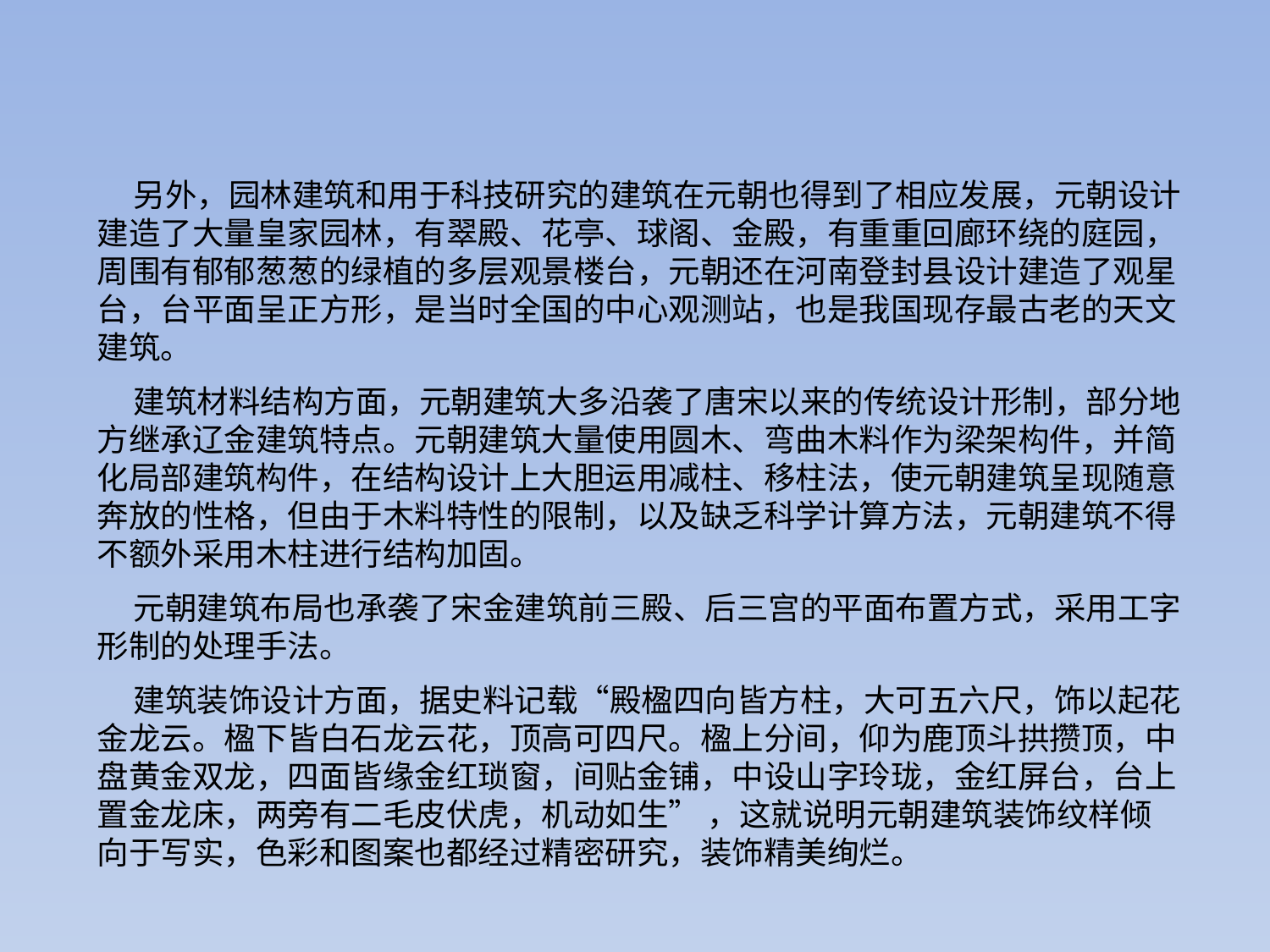

另外，园林建筑和用于科技研究的建筑在元朝也得到了相应发展，元朝设计建造了大量皇家园林，有翠殿、花亭、球阁、金殿，有重重回廊环绕的庭园，周围有郁郁葱葱的绿植的多层观景楼台，元朝还在河南登封县设计建造了观星台，台平面呈正方形，是当时全国的中心观测站，也是我国现存最古老的天文建筑。
    建筑材料结构方面，元朝建筑大多沿袭了唐宋以来的传统设计形制，部分地方继承辽金建筑特点。元朝建筑大量使用圆木、弯曲木料作为梁架构件，并简化局部建筑构件，在结构设计上大胆运用减柱、移柱法，使元朝建筑呈现随意奔放的性格，但由于木料特性的限制，以及缺乏科学计算方法，元朝建筑不得不额外采用木柱进行结构加固。
    元朝建筑布局也承袭了宋金建筑前三殿、后三宫的平面布置方式，采用工字形制的处理手法。
    建筑装饰设计方面，据史料记载“殿楹四向皆方柱，大可五六尺，饰以起花金龙云。楹下皆白石龙云花，顶高可四尺。楹上分间，仰为鹿顶斗拱攒顶，中盘黄金双龙，四面皆缘金红琐窗，间贴金铺，中设山字玲珑，金红屏台，台上置金龙床，两旁有二毛皮伏虎，机动如生” ，这就说明元朝建筑装饰纹样倾向于写实，色彩和图案也都经过精密研究，装饰精美绚烂。